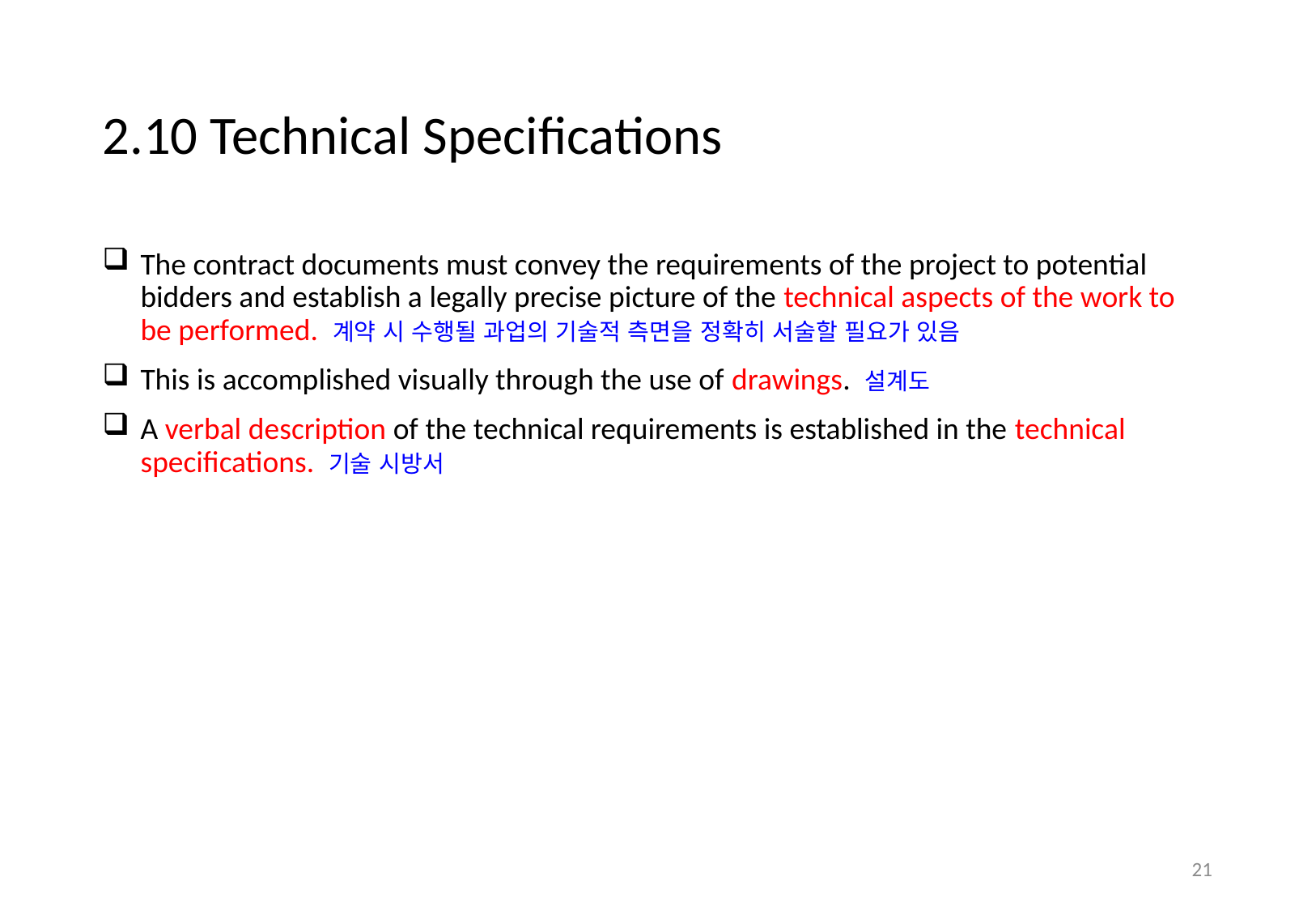

# 2.10 Technical Specifications
The contract documents must convey the requirements of the project to potential bidders and establish a legally precise picture of the technical aspects of the work to be performed. 계약 시 수행될 과업의 기술적 측면을 정확히 서술할 필요가 있음
This is accomplished visually through the use of drawings. 설계도
A verbal description of the technical requirements is established in the technical specifications. 기술 시방서
21